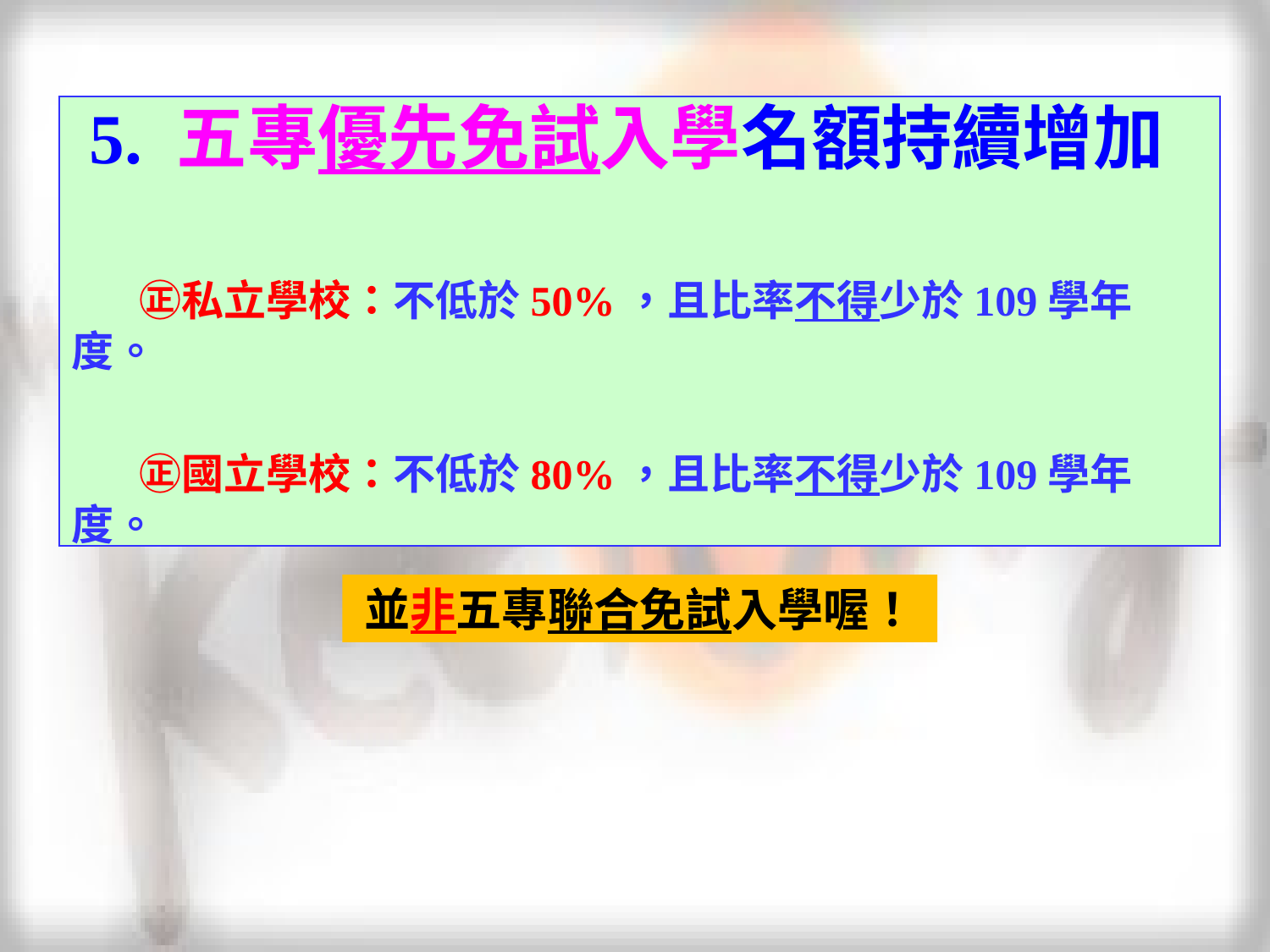

5. 五專優先免試入學名額持續增加

      ㊣私立學校：不低於50%，且比率不得少於109學年度。

      ㊣國立學校：不低於80%，且比率不得少於109學年度。
並非五專聯合免試入學喔！